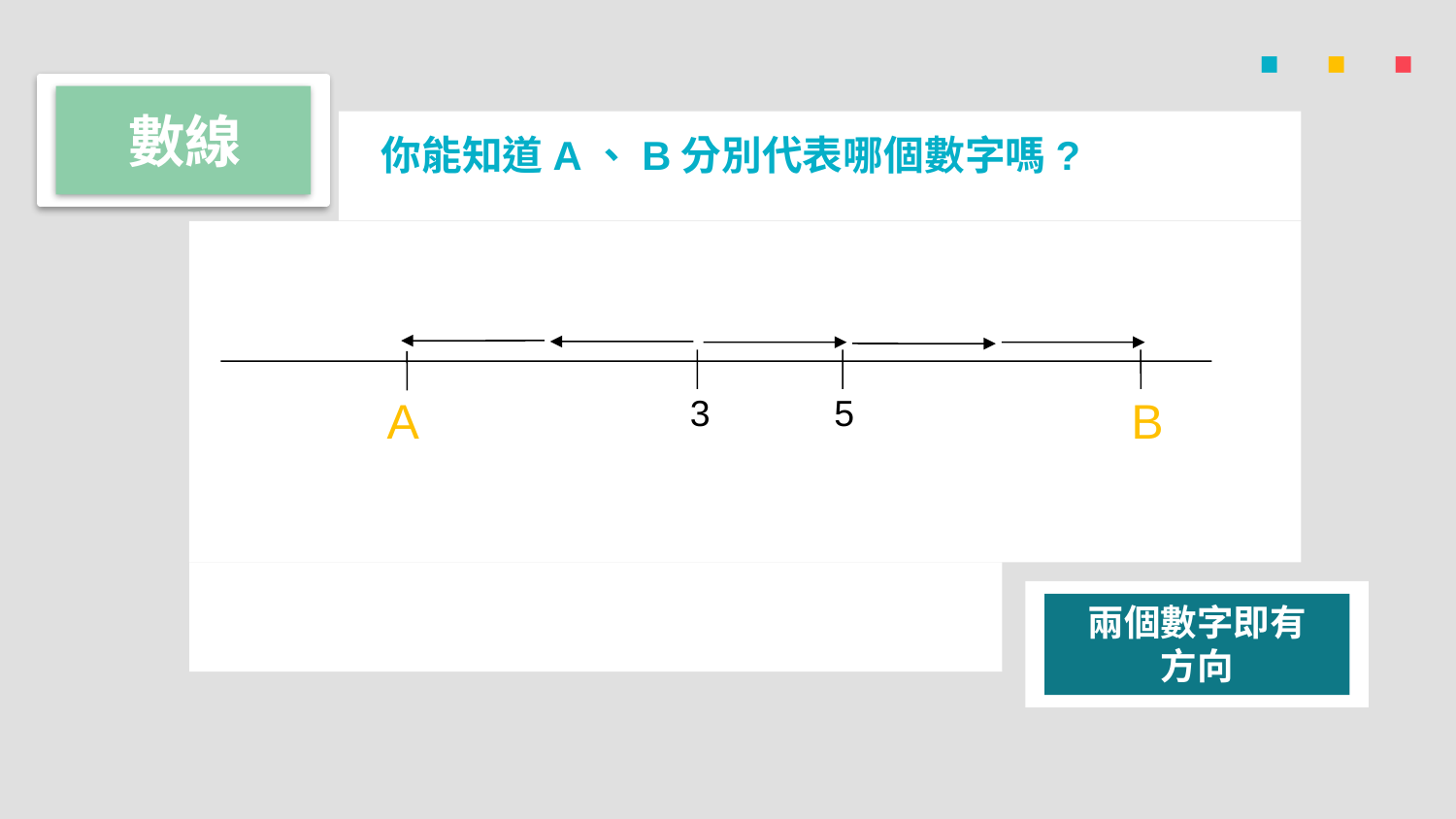

· · ·

數線

你能知道A、B分別代表哪個數字嗎?

A
3
5
B

兩個數字即有方向